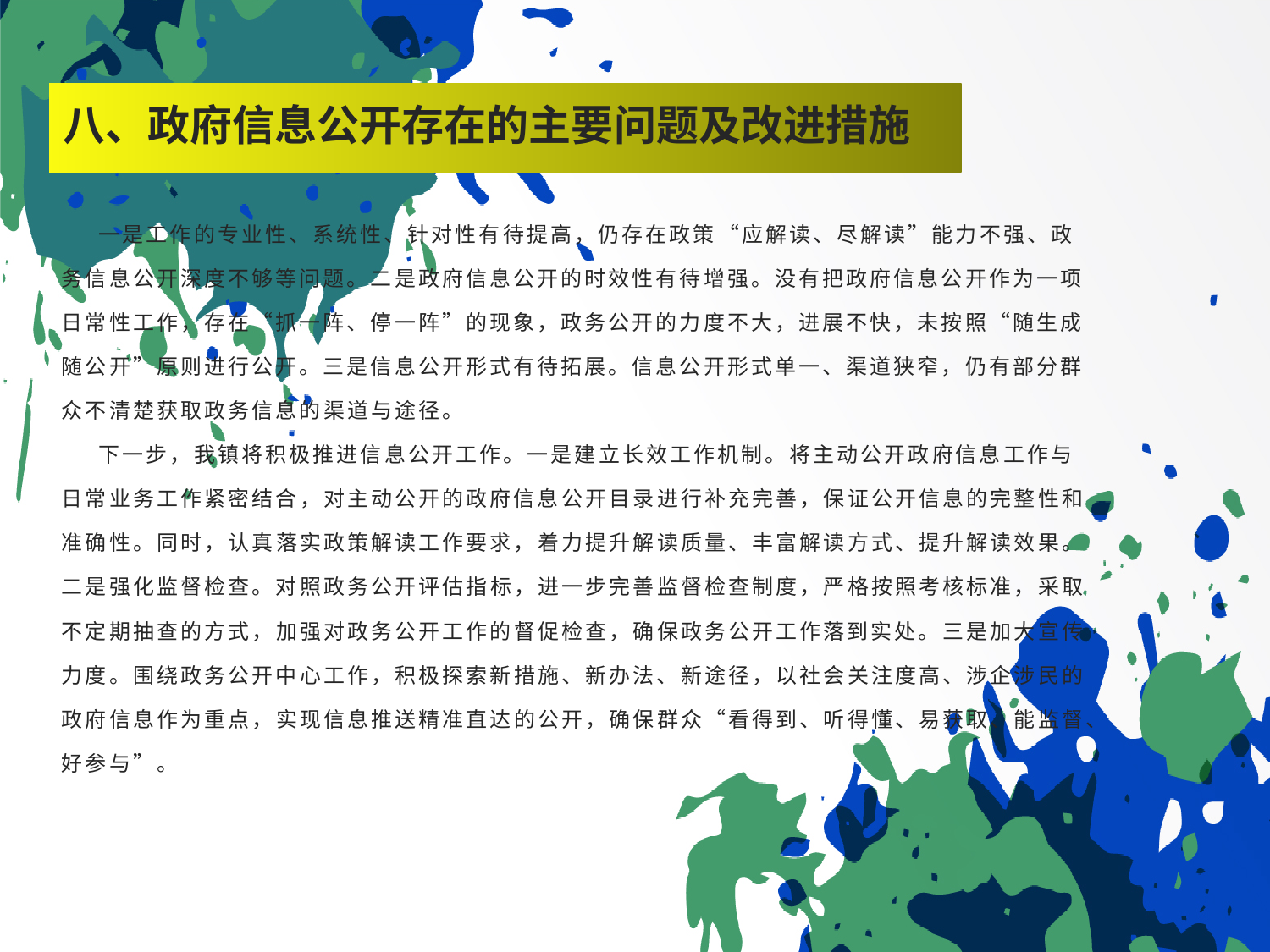

八、政府信息公开存在的主要问题及改进措施
一是工作的专业性、系统性、针对性有待提高，仍存在政策“应解读、尽解读”能力不强、政务信息公开深度不够等问题。二是政府信息公开的时效性有待增强。没有把政府信息公开作为一项日常性工作，存在“抓一阵、停一阵”的现象，政务公开的力度不大，进展不快，未按照“随生成随公开”原则进行公开。三是信息公开形式有待拓展。信息公开形式单一、渠道狭窄，仍有部分群众不清楚获取政务信息的渠道与途径。
下一步，我镇将积极推进信息公开工作。一是建立长效工作机制。将主动公开政府信息工作与日常业务工作紧密结合，对主动公开的政府信息公开目录进行补充完善，保证公开信息的完整性和准确性。同时，认真落实政策解读工作要求，着力提升解读质量、丰富解读方式、提升解读效果。二是强化监督检查。对照政务公开评估指标，进一步完善监督检查制度，严格按照考核标准，采取不定期抽查的方式，加强对政务公开工作的督促检查，确保政务公开工作落到实处。三是加大宣传力度。围绕政务公开中心工作，积极探索新措施、新办法、新途径，以社会关注度高、涉企涉民的政府信息作为重点，实现信息推送精准直达的公开，确保群众“看得到、听得懂、易获取、能监督、好参与”。